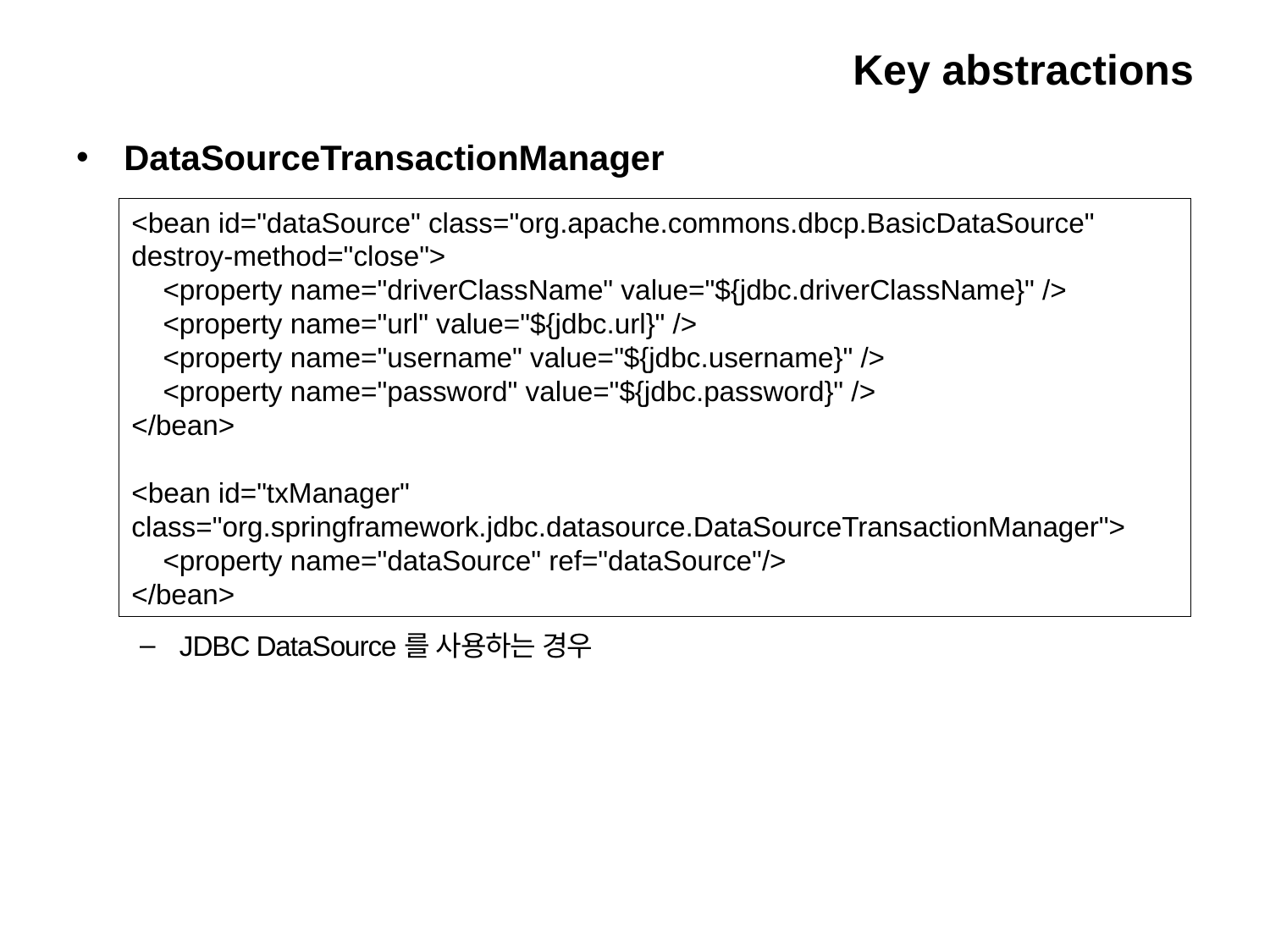

# Key abstractions
DataSourceTransactionManager

JDBC DataSource를 사용하는 경우
<bean id="dataSource" class="org.apache.commons.dbcp.BasicDataSource" destroy-method="close">
    <property name="driverClassName" value="${jdbc.driverClassName}" />
    <property name="url" value="${jdbc.url}" />
    <property name="username" value="${jdbc.username}" />
    <property name="password" value="${jdbc.password}" />
</bean>

<bean id="txManager" class="org.springframework.jdbc.datasource.DataSourceTransactionManager">
    <property name="dataSource" ref="dataSource"/>
</bean>